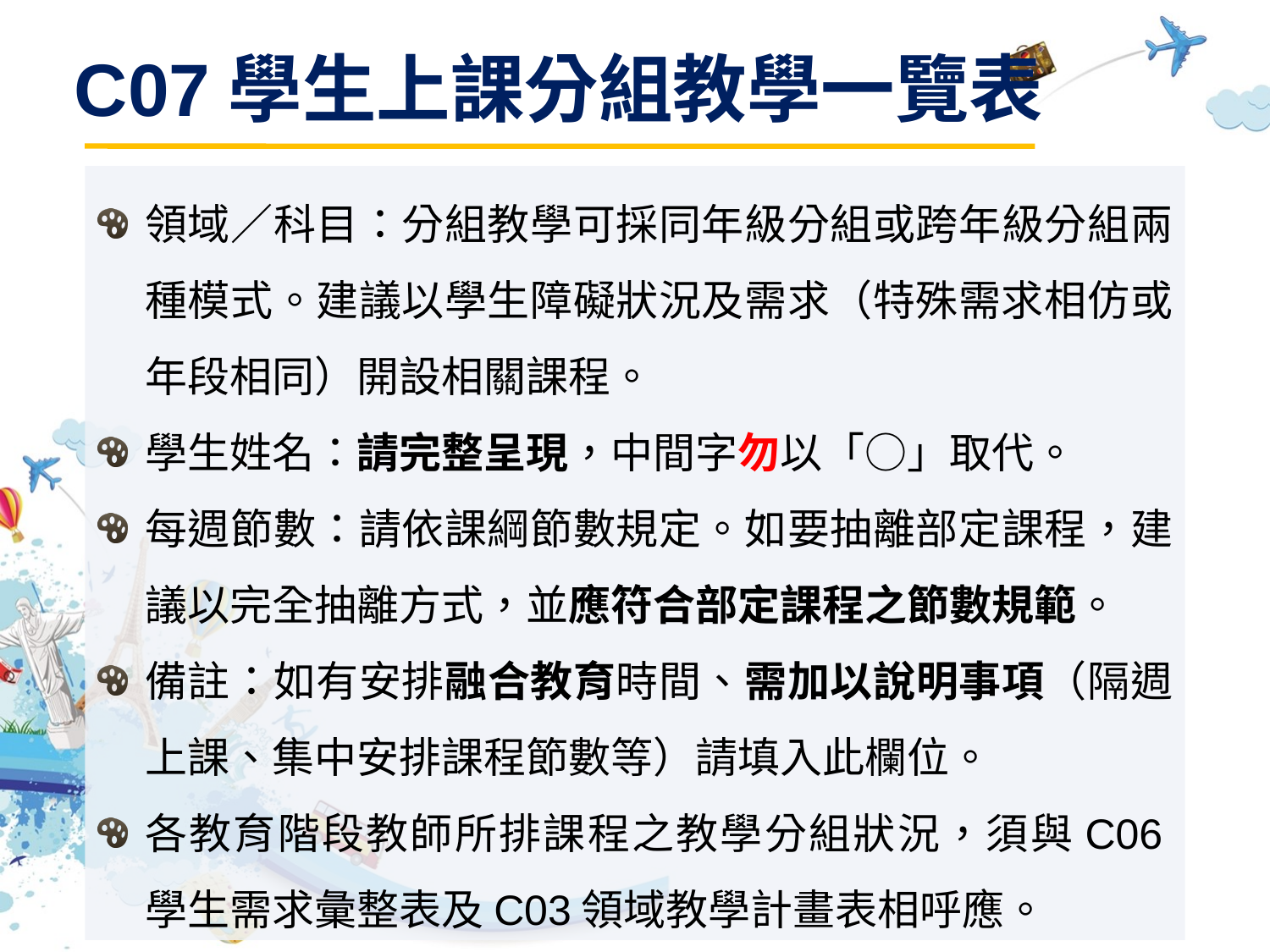

C07學生上課分組教學一覽表
領域／科目：分組教學可採同年級分組或跨年級分組兩種模式。建議以學生障礙狀況及需求（特殊需求相仿或年段相同）開設相關課程。
學生姓名：請完整呈現，中間字勿以「○」取代。
每週節數：請依課綱節數規定。如要抽離部定課程，建議以完全抽離方式，並應符合部定課程之節數規範。
備註：如有安排融合教育時間、需加以說明事項（隔週上課、集中安排課程節數等）請填入此欄位。
各教育階段教師所排課程之教學分組狀況，須與C06學生需求彙整表及C03領域教學計畫表相呼應。